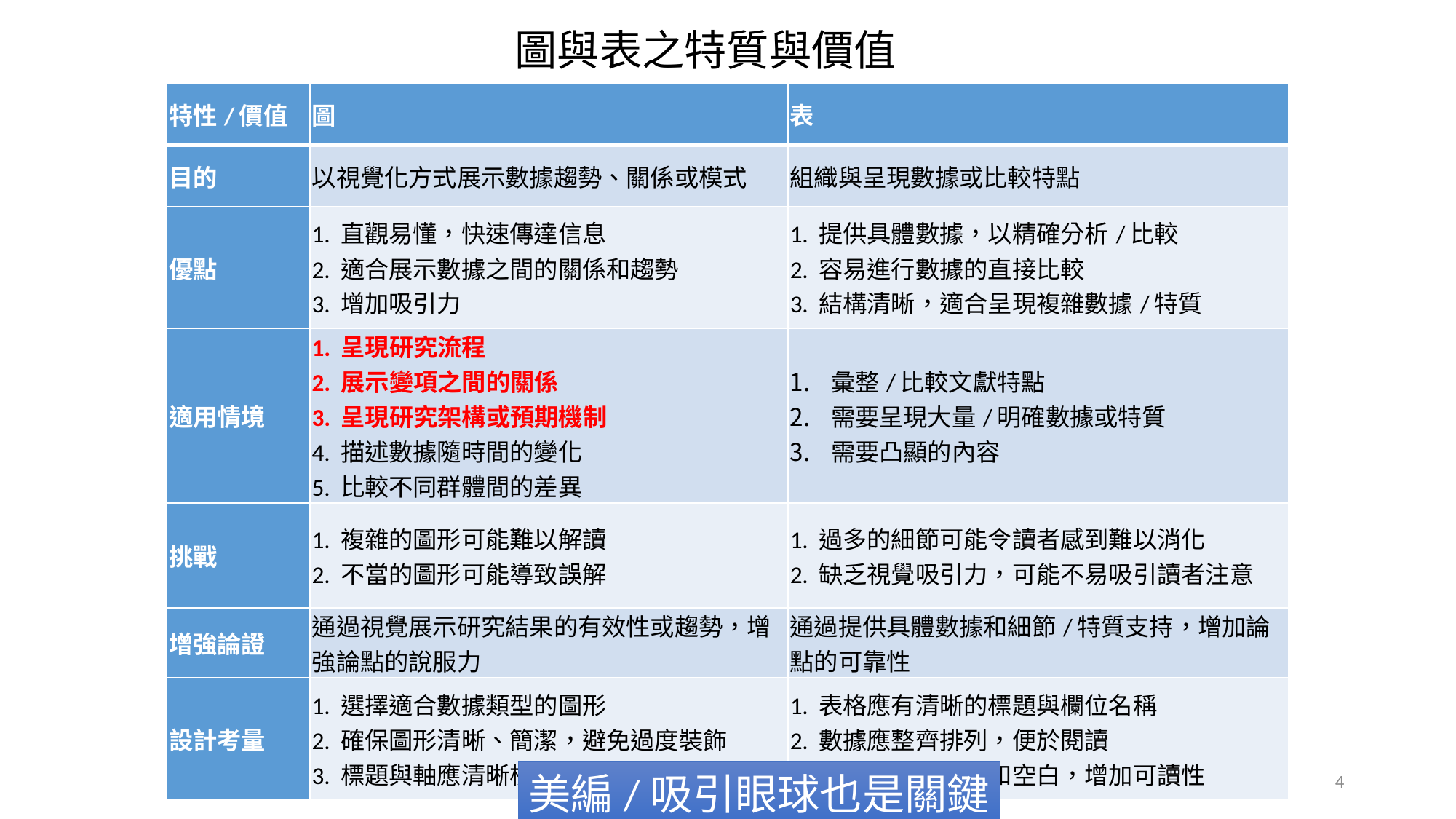

圖與表之特質與價值
| 特性/價值 | 圖 | 表 |
| --- | --- | --- |
| 目的 | 以視覺化方式展示數據趨勢、關係或模式 | 組織與呈現數據或比較特點 |
| 優點 | 1. 直觀易懂，快速傳達信息 2. 適合展示數據之間的關係和趨勢 3. 增加吸引力 | 1. 提供具體數據，以精確分析/比較 2. 容易進行數據的直接比較 3. 結構清晰，適合呈現複雜數據/特質 |
| 適用情境 | 1. 呈現研究流程 2. 展示變項之間的關係 3. 呈現研究架構或預期機制 4. 描述數據隨時間的變化 5. 比較不同群體間的差異 | 彙整/比較文獻特點 需要呈現大量/明確數據或特質 需要凸顯的內容 |
| 挑戰 | 1. 複雜的圖形可能難以解讀 2. 不當的圖形可能導致誤解 | 1. 過多的細節可能令讀者感到難以消化 2. 缺乏視覺吸引力，可能不易吸引讀者注意 |
| 增強論證 | 通過視覺展示研究結果的有效性或趨勢，增強論點的說服力 | 通過提供具體數據和細節/特質支持，增加論點的可靠性 |
| 設計考量 | 1. 選擇適合數據類型的圖形 2. 確保圖形清晰、簡潔，避免過度裝飾 3. 標題與軸應清晰標示 | 1. 表格應有清晰的標題與欄位名稱 2. 數據應整齊排列，便於閱讀 3. 適當使用分隔線和空白，增加可讀性 |
4
美編/吸引眼球也是關鍵